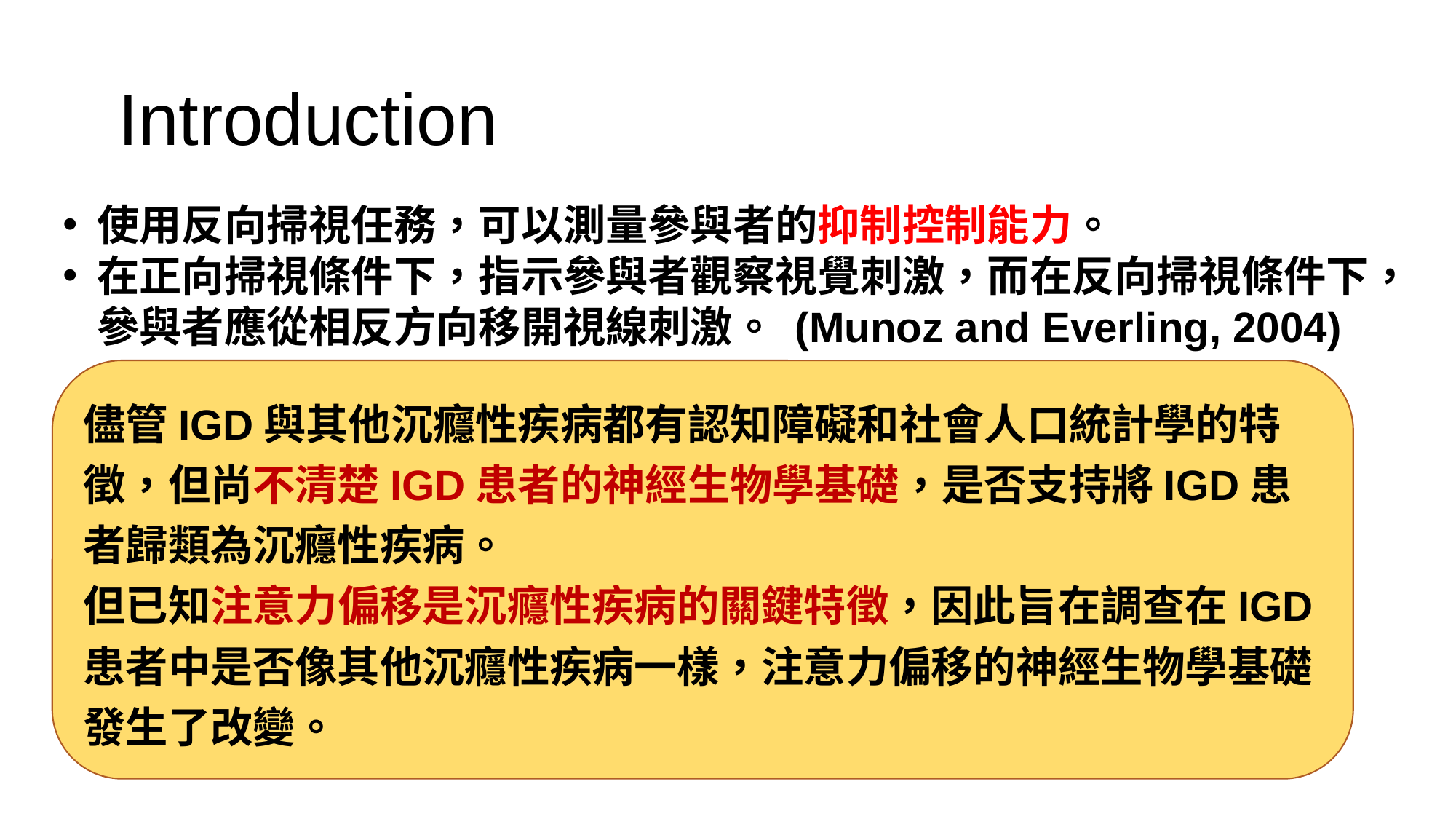

Introduction
使用反向掃視任務，可以測量參與者的抑制控制能力。
在正向掃視條件下，指示參與者觀察視覺刺激，而在反向掃視條件下，參與者應從相反方向移開視線刺激。 (Munoz and Everling, 2004)
儘管IGD與其他沉癮性疾病都有認知障礙和社會人口統計學的特徵，但尚不清楚IGD患者的神經生物學基礎，是否支持將IGD患者歸類為沉癮性疾病。
但已知注意力偏移是沉癮性疾病的關鍵特徵，因此旨在調查在IGD患者中是否像其他沉癮性疾病一樣，注意力偏移的神經生物學基礎發生了改變。